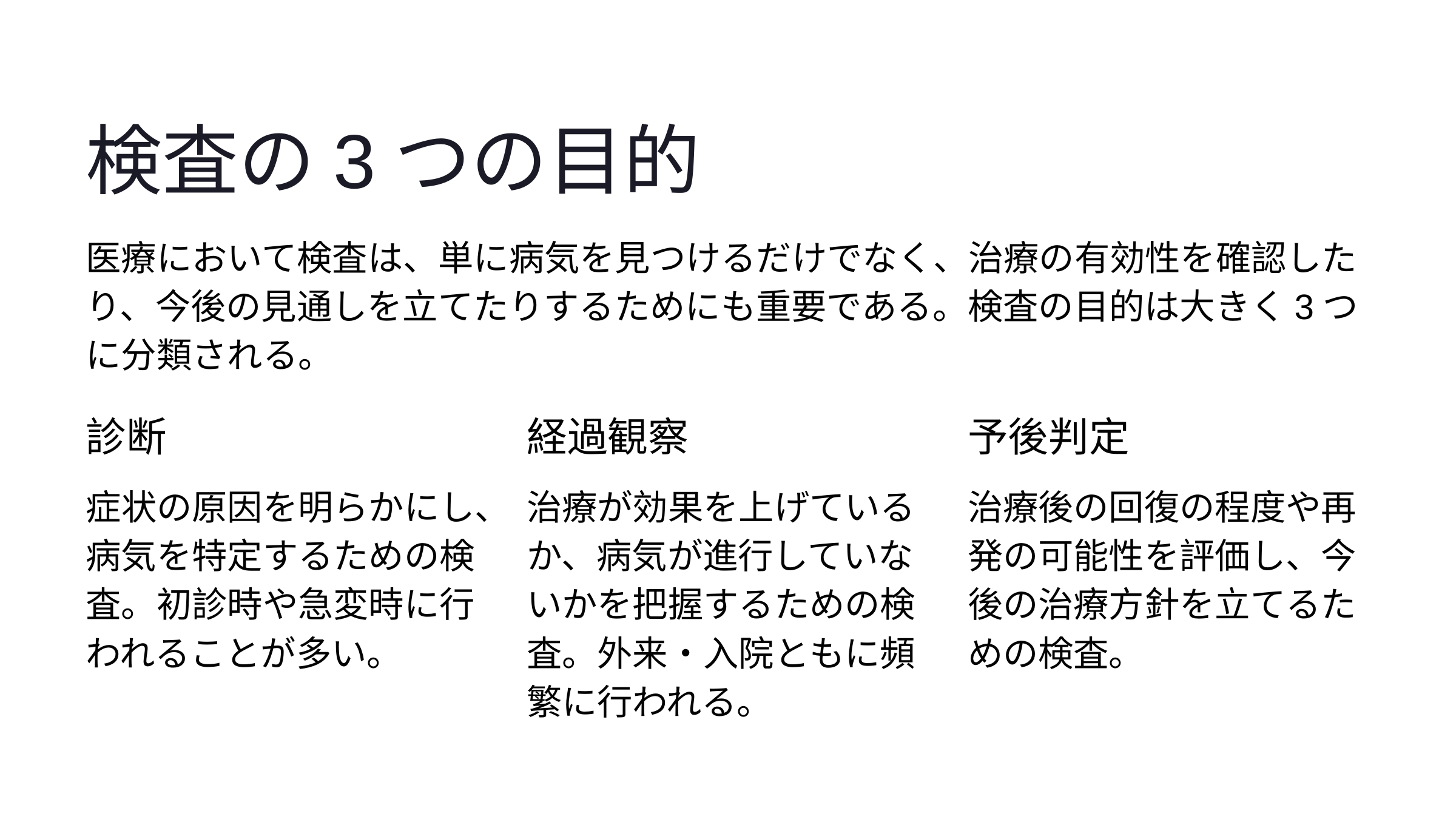

検査の3つの目的
医療において検査は、単に病気を見つけるだけでなく、治療の有効性を確認したり、今後の見通しを立てたりするためにも重要である。検査の目的は大きく3つに分類される。
診断
経過観察
予後判定
症状の原因を明らかにし、病気を特定するための検査。初診時や急変時に行われることが多い。
治療が効果を上げているか、病気が進行していないかを把握するための検査。外来・入院ともに頻繁に行われる。
治療後の回復の程度や再発の可能性を評価し、今後の治療方針を立てるための検査。